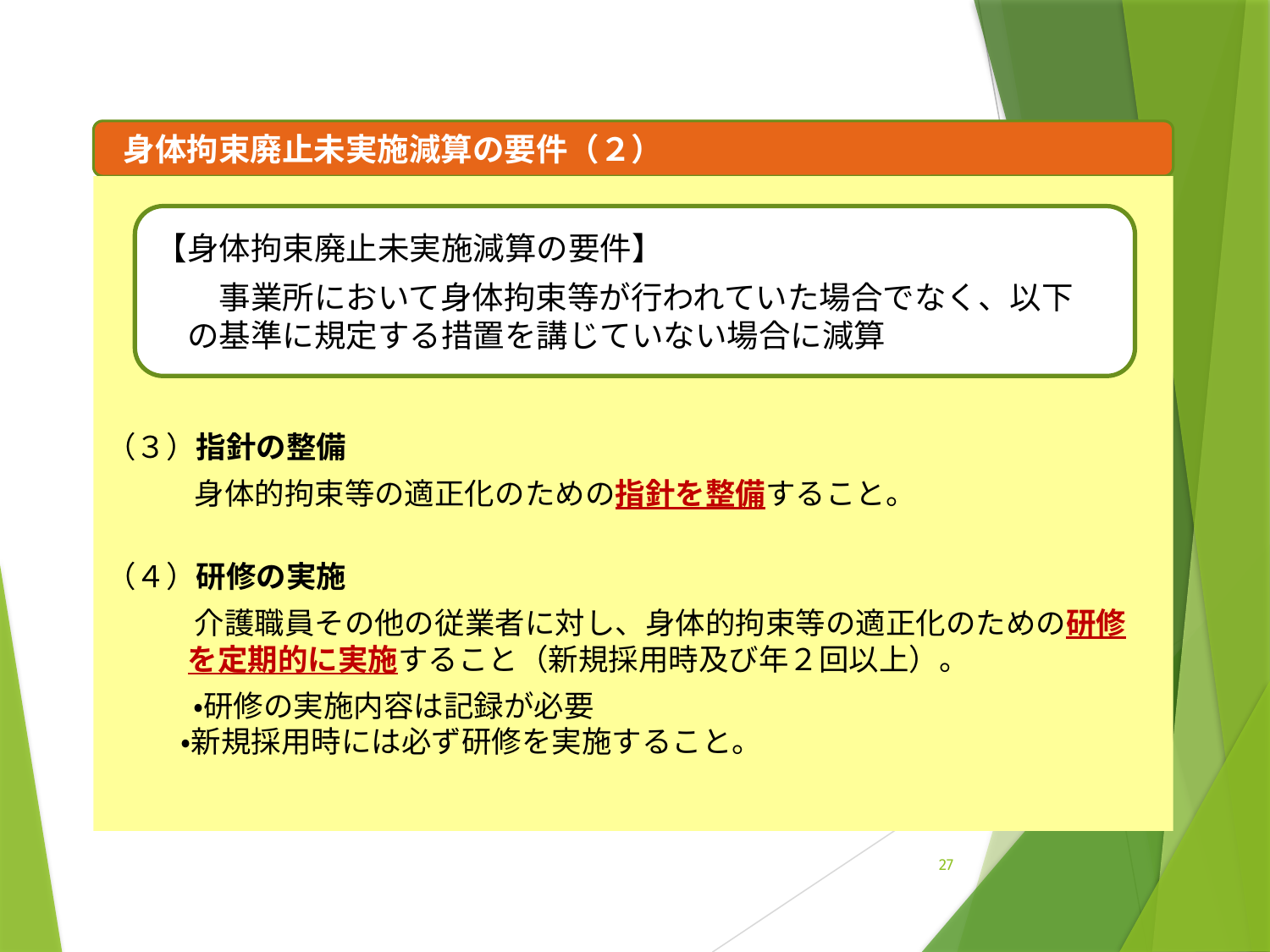

身体拘束廃止未実施減算の要件（２）

（３）指針の整備
            身体的拘束等の適正化のための指針を整備すること。

（４）研修の実施
            介護職員その他の従業者に対し、身体的拘束等の適正化のための研修
           を定期的に実施すること（新規採用時及び年２回以上）。
　　    ・研修の実施内容は記録が必要
          ・新規採用時には必ず研修を実施すること。
【身体拘束廃止未実施減算の要件】
　　事業所において身体拘束等が行われていた場合でなく、以下
　の基準に規定する措置を講じていない場合に減算
27